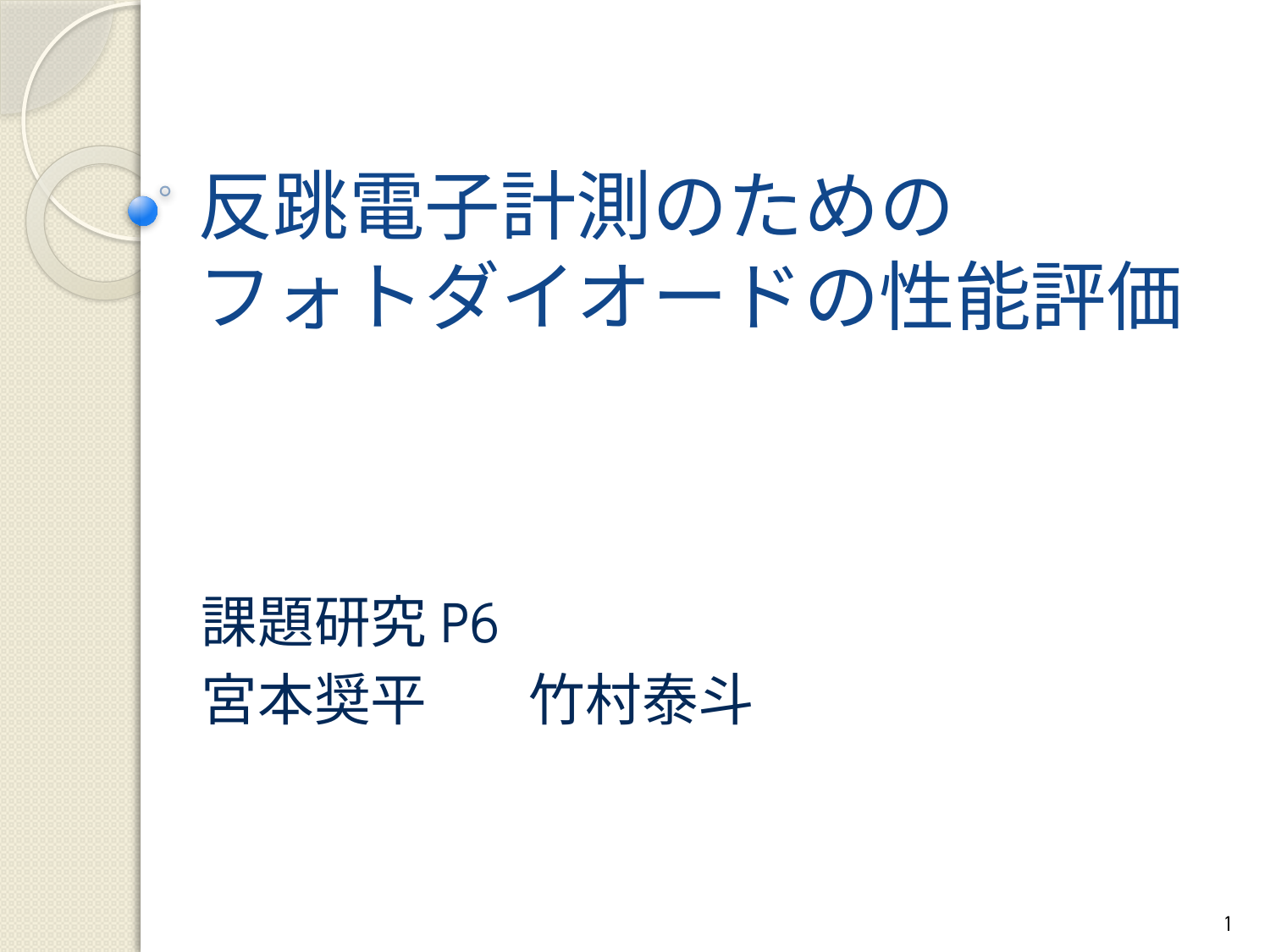

# 反跳電子計測のための フォトダイオードの性能評価
課題研究P6
宮本奨平

竹村泰斗
1